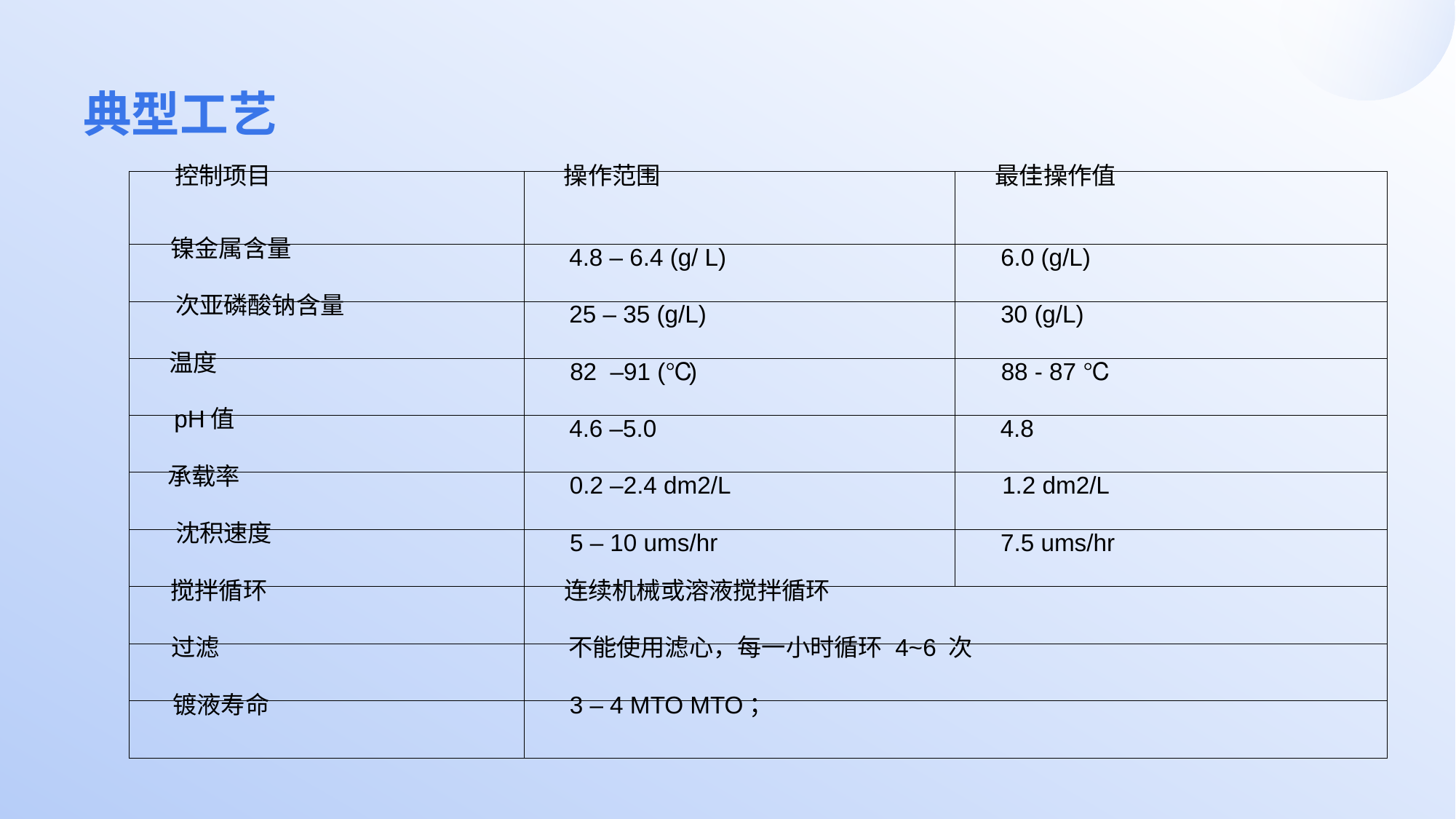

# 典型工艺
| 控制项目 | 操作范围 | 最佳操作值 |
| --- | --- | --- |
| 镍金属含量 | 4.8 – 6.4 (g/ L) | 6.0 (g/L) |
| 次亚磷酸钠含量 | 25 – 35 (g/L) | 30 (g/L) |
| 温度 | 82 –91 (℃) | 88 - 87 ℃ |
| pH值 | 4.6 –5.0 | 4.8 |
| 承载率 | 0.2 –2.4 dm2/L | 1.2 dm2/L |
| 沈积速度 | 5 – 10 ums/hr | 7.5 ums/hr |
| 搅拌循环 | 连续机械或溶液搅拌循环 |  |
| 过滤 | 不能使用滤心，每一小时循环 4~6 次 |  |
| 镀液寿命 | 3 – 4 MTO MTO； |  |